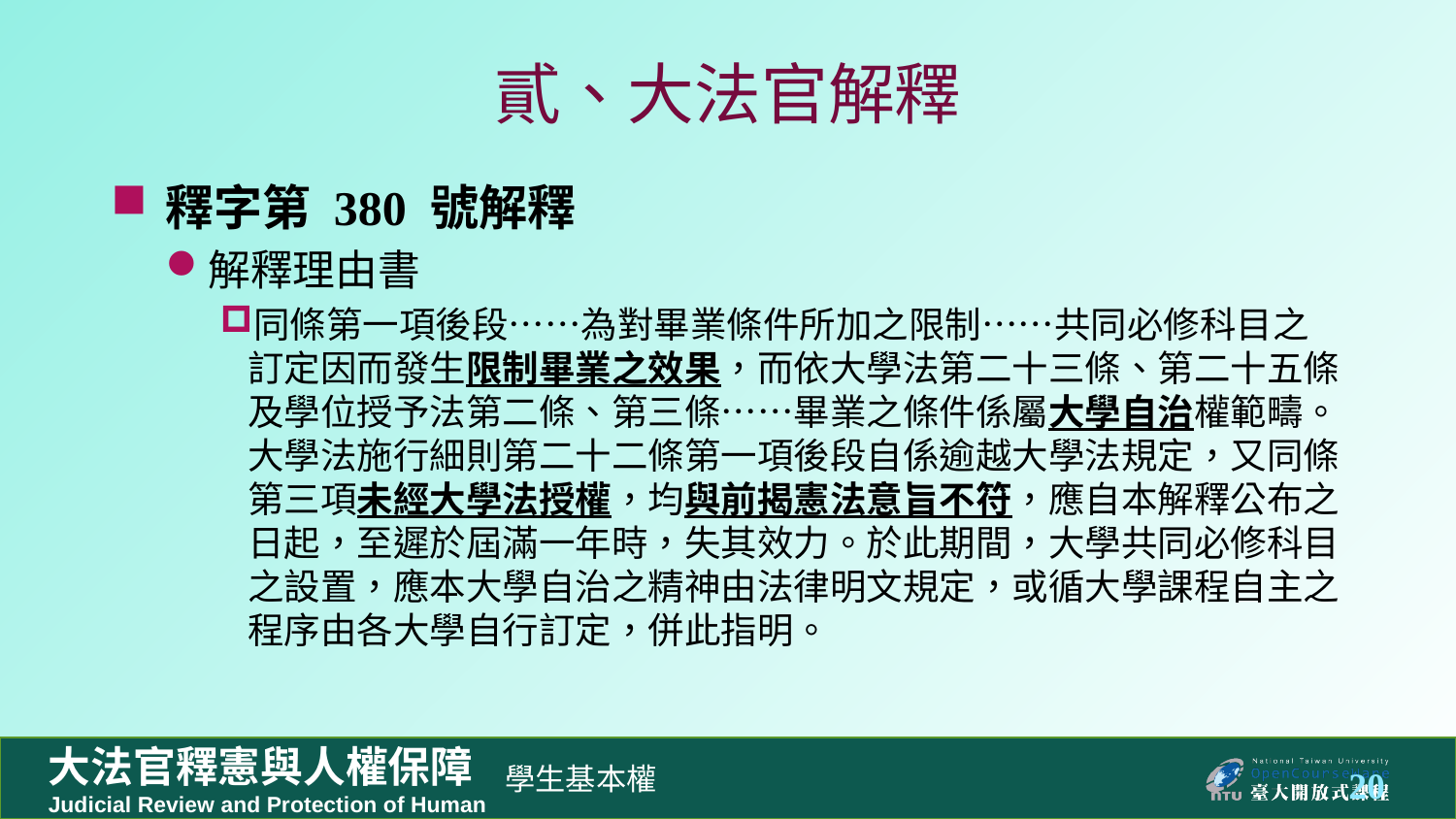

# 貳、大法官解釋
釋字第 380 號解釋
解釋理由書
同條第一項後段……為對畢業條件所加之限制……共同必修科目之訂定因而發生限制畢業之效果，而依大學法第二十三條、第二十五條及學位授予法第二條、第三條……畢業之條件係屬大學自治權範疇。大學法施行細則第二十二條第一項後段自係逾越大學法規定，又同條第三項未經大學法授權，均與前揭憲法意旨不符，應自本解釋公布之日起，至遲於屆滿一年時，失其效力。於此期間，大學共同必修科目之設置，應本大學自治之精神由法律明文規定，或循大學課程自主之程序由各大學自行訂定，併此指明。